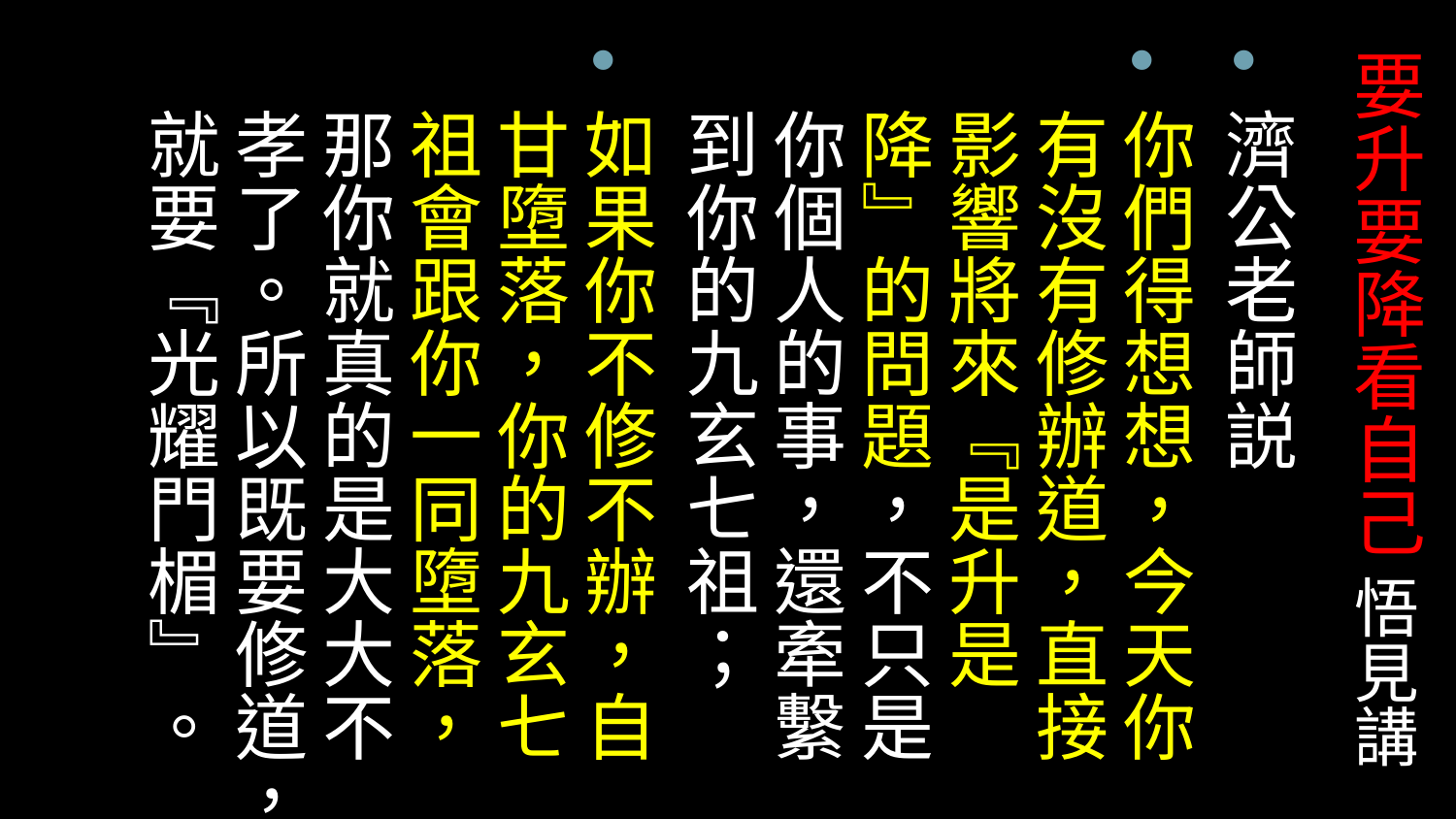

# 要升要降看自己 悟見講
濟公老師説
你們得想想，今天你有沒有修辦道，直接影響將來『是升是降』的問題，不只是你個人的事，還牽繫到你的九玄七祖；
如果你不修不辦，自甘墮落，你的九玄七祖會跟你一同墮落，那你就真的是大大不孝了。所以既要修道，就要『光耀門楣』。